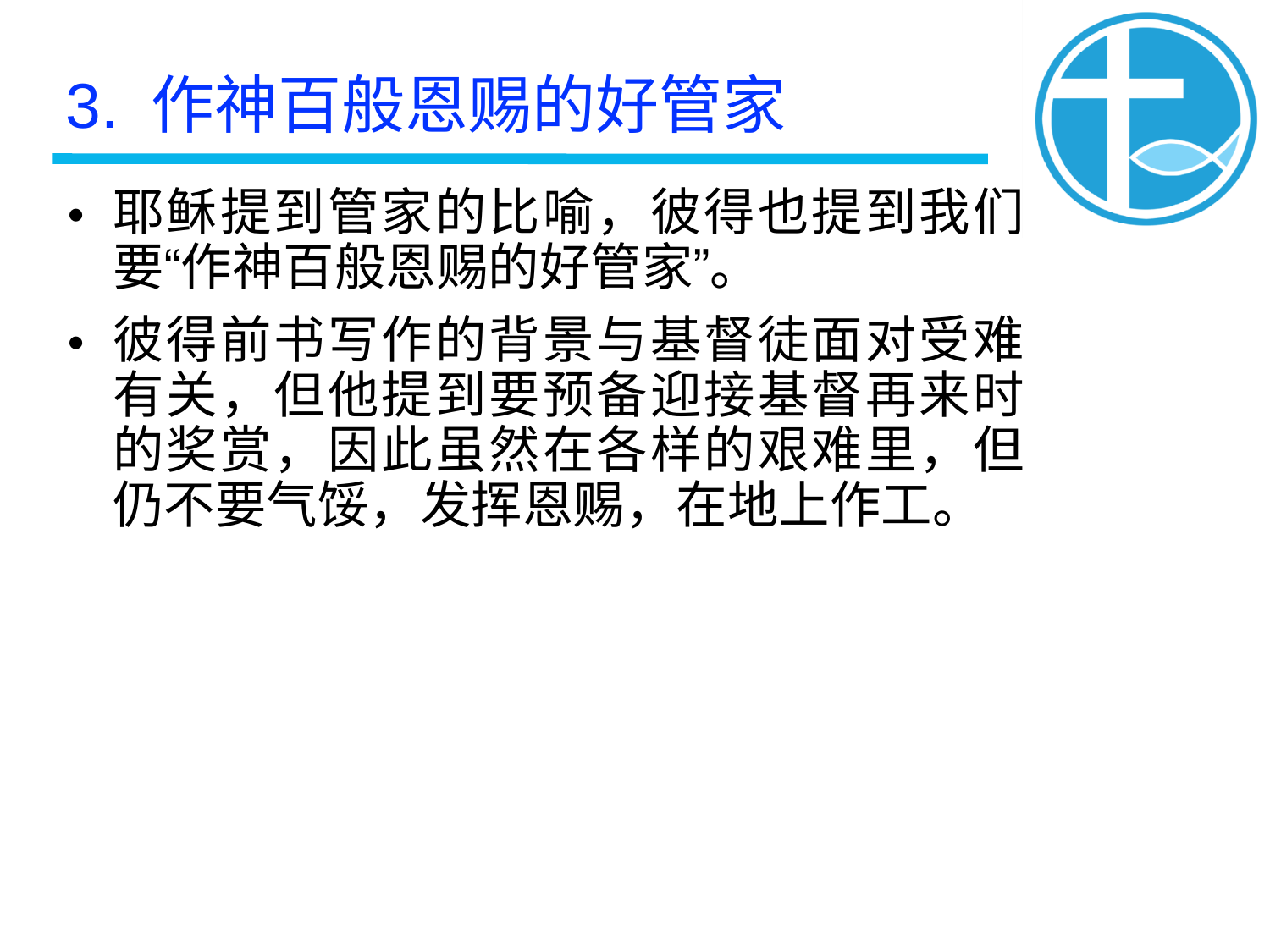

3. 作神百般恩赐的好管家
耶稣提到管家的比喻，彼得也提到我们要“作神百般恩赐的好管家”。
彼得前书写作的背景与基督徒面对受难有关，但他提到要预备迎接基督再来时的奖赏，因此虽然在各样的艰难里，但仍不要气馁，发挥恩赐，在地上作工。